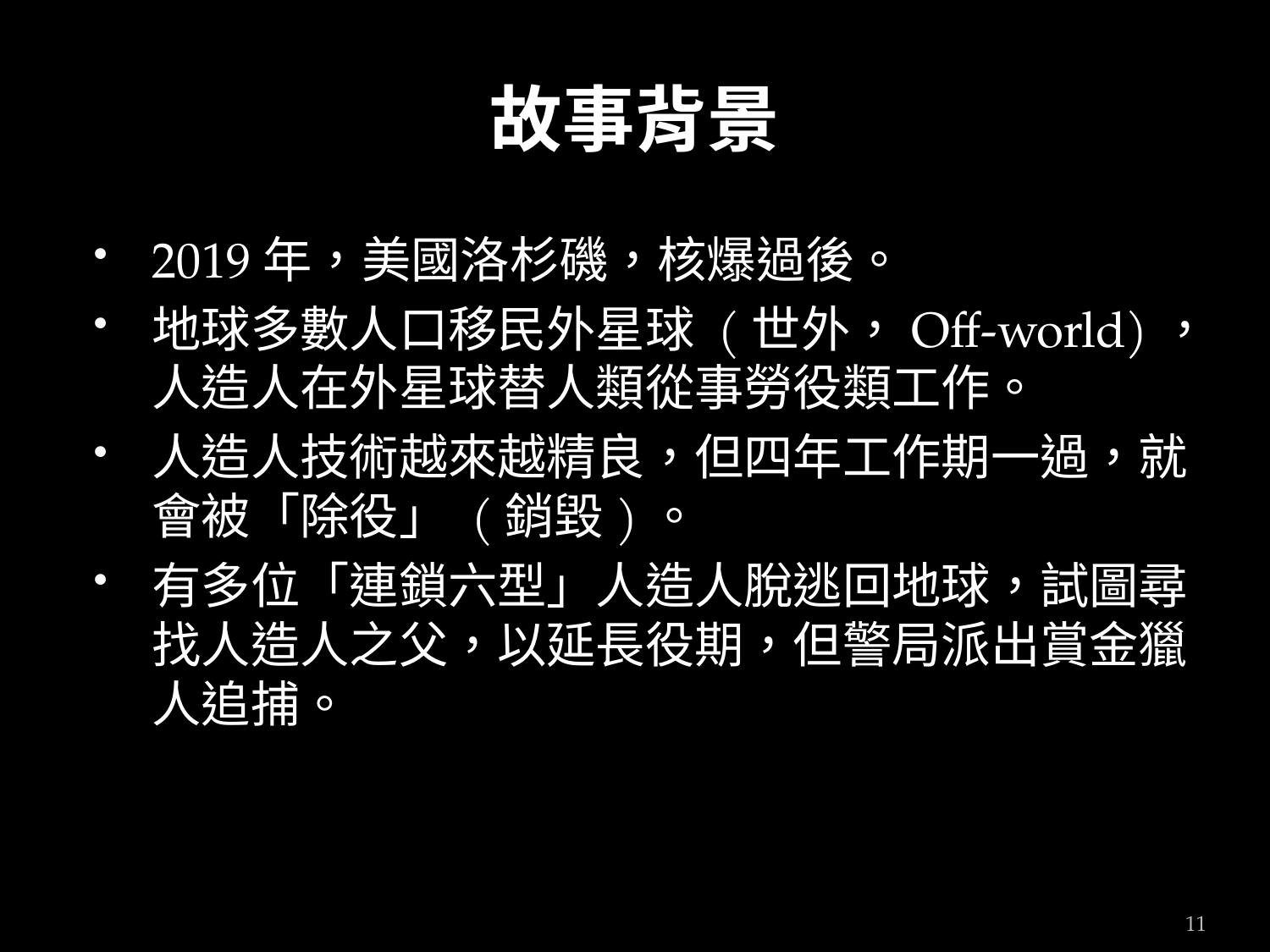

# 故事背景
2019年，美國洛杉磯，核爆過後。
地球多數人口移民外星球 (世外，Off-world)，人造人在外星球替人類從事勞役類工作。
人造人技術越來越精良，但四年工作期一過，就會被「除役」 (銷毀)。
有多位「連鎖六型」人造人脫逃回地球，試圖尋找人造人之父，以延長役期，但警局派出賞金獵人追捕。

11